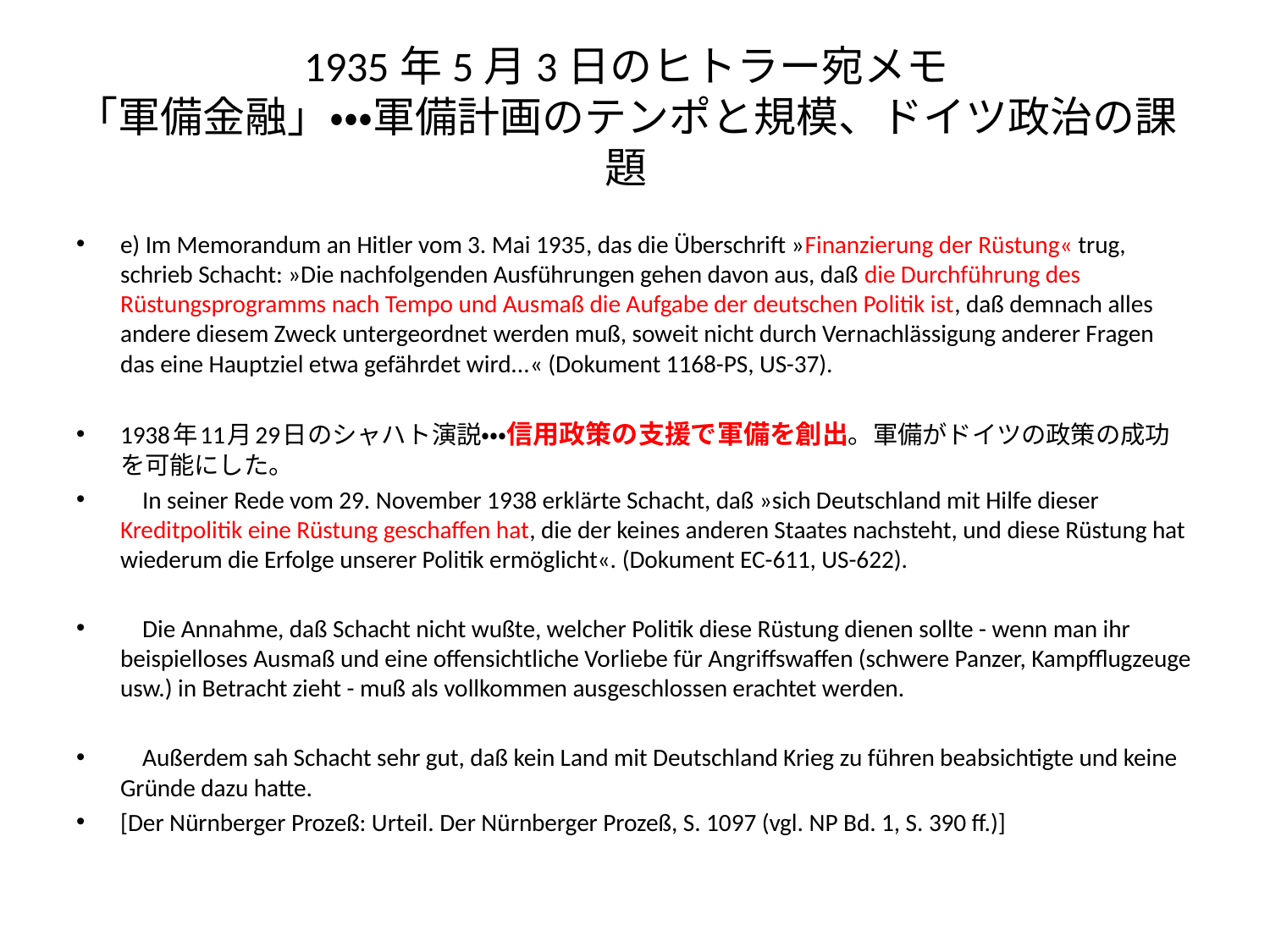

# 1935年5月3日のヒトラー宛メモ 「軍備金融」・・・軍備計画のテンポと規模、ドイツ政治の課題
e) Im Memorandum an Hitler vom 3. Mai 1935, das die Überschrift »Finanzierung der Rüstung« trug, schrieb Schacht: »Die nachfolgenden Ausführungen gehen davon aus, daß die Durchführung des Rüstungsprogramms nach Tempo und Ausmaß die Aufgabe der deutschen Politik ist, daß demnach alles andere diesem Zweck untergeordnet werden muß, soweit nicht durch Vernachlässigung anderer Fragen das eine Hauptziel etwa gefährdet wird...« (Dokument 1168-PS, US-37).

1938年11月29日のシャハト演説・・・信用政策の支援で軍備を創出。軍備がドイツの政策の成功を可能にした。
    In seiner Rede vom 29. November 1938 erklärte Schacht, daß »sich Deutschland mit Hilfe dieser Kreditpolitik eine Rüstung geschaffen hat, die der keines anderen Staates nachsteht, und diese Rüstung hat wiederum die Erfolge unserer Politik ermöglicht«. (Dokument EC-611, US-622).

    Die Annahme, daß Schacht nicht wußte, welcher Politik diese Rüstung dienen sollte - wenn man ihr beispielloses Ausmaß und eine offensichtliche Vorliebe für Angriffswaffen (schwere Panzer, Kampfflugzeuge usw.) in Betracht zieht - muß als vollkommen ausgeschlossen erachtet werden.

    Außerdem sah Schacht sehr gut, daß kein Land mit Deutschland Krieg zu führen beabsichtigte und keine Gründe dazu hatte.
[Der Nürnberger Prozeß: Urteil. Der Nürnberger Prozeß, S. 1097 (vgl. NP Bd. 1, S. 390 ff.)]